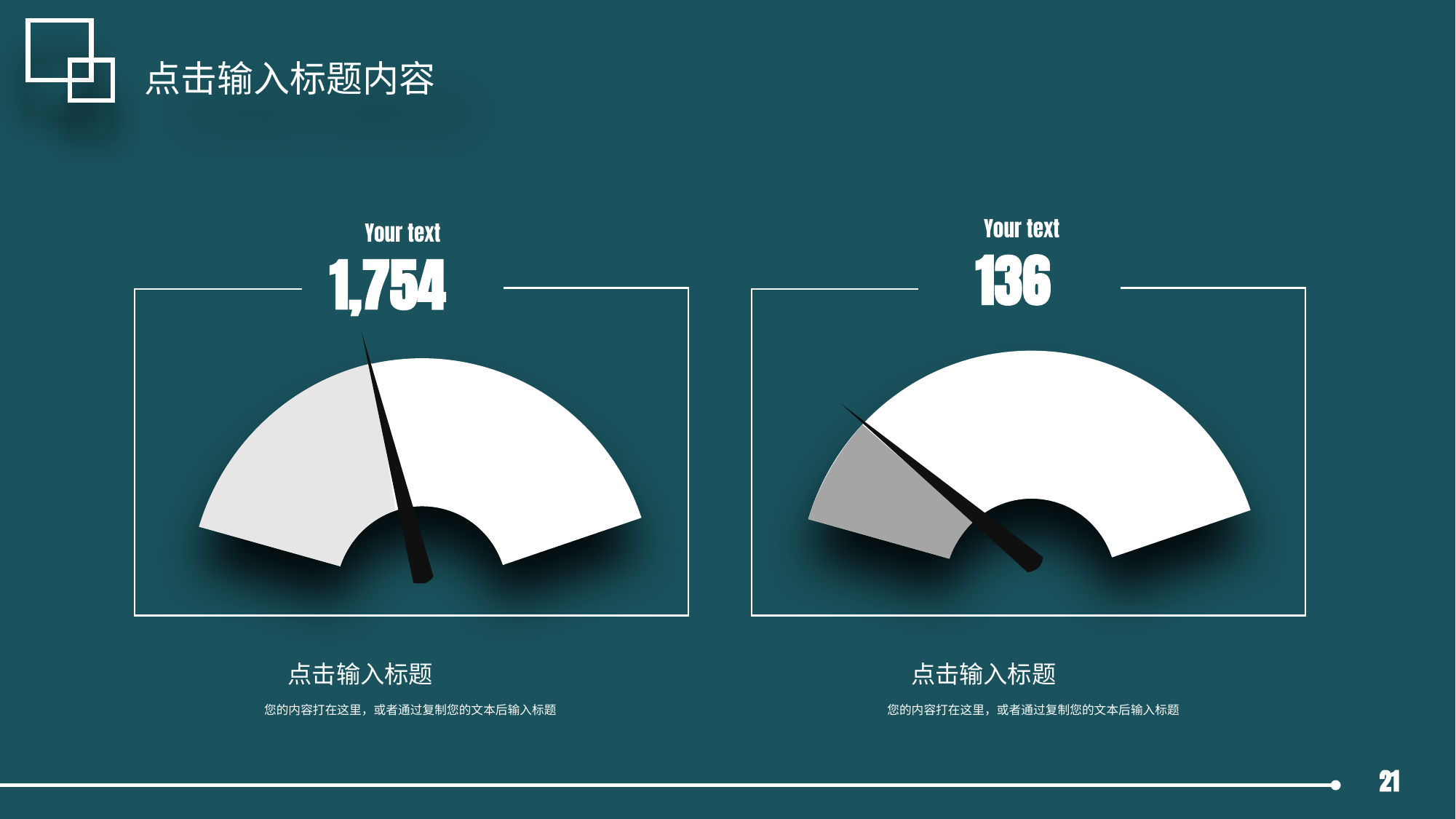

点击输入标题内容
Your text
Your text
136
1,754

点击输入标题
您的内容打在这里，或者通过复制您的文本后输入标题
点击输入标题
您的内容打在这里，或者通过复制您的文本后输入标题
21